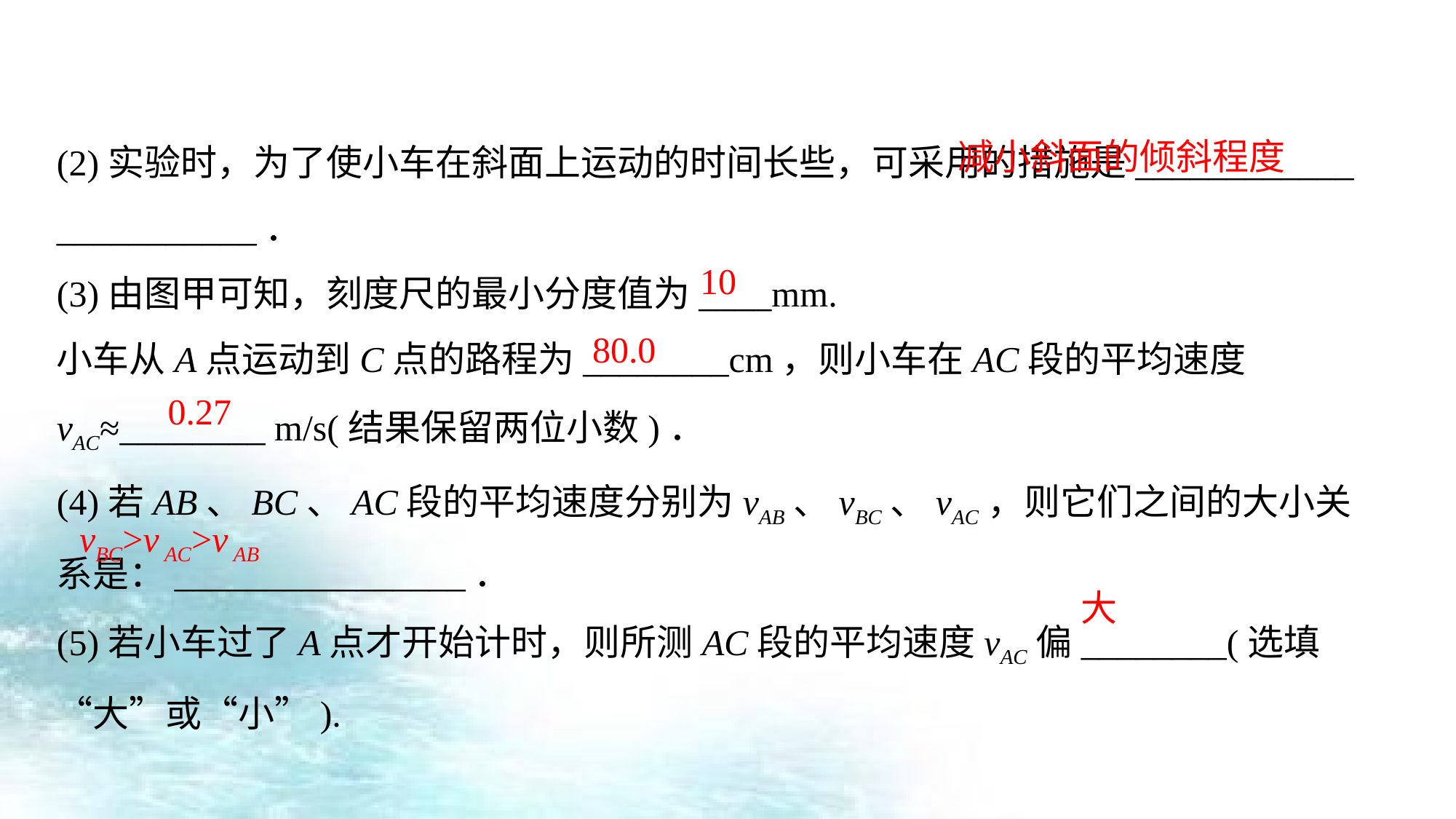

减小斜面的倾斜程度
(2)实验时，为了使小车在斜面上运动的时间长些，可采用的措施是____________
___________．
(3)由图甲可知，刻度尺的最小分度值为____mm.
小车从A点运动到C点的路程为________cm，则小车在AC段的平均速度vAC≈________ m/s(结果保留两位小数)．
(4)若AB、BC、AC段的平均速度分别为vAB、vBC、vAC，则它们之间的大小关系是：________________．
(5)若小车过了A点才开始计时，则所测AC段的平均速度vAC偏________(选填“大”或“小”).
10
80.0
0.27
vBC>v AC>v AB
大